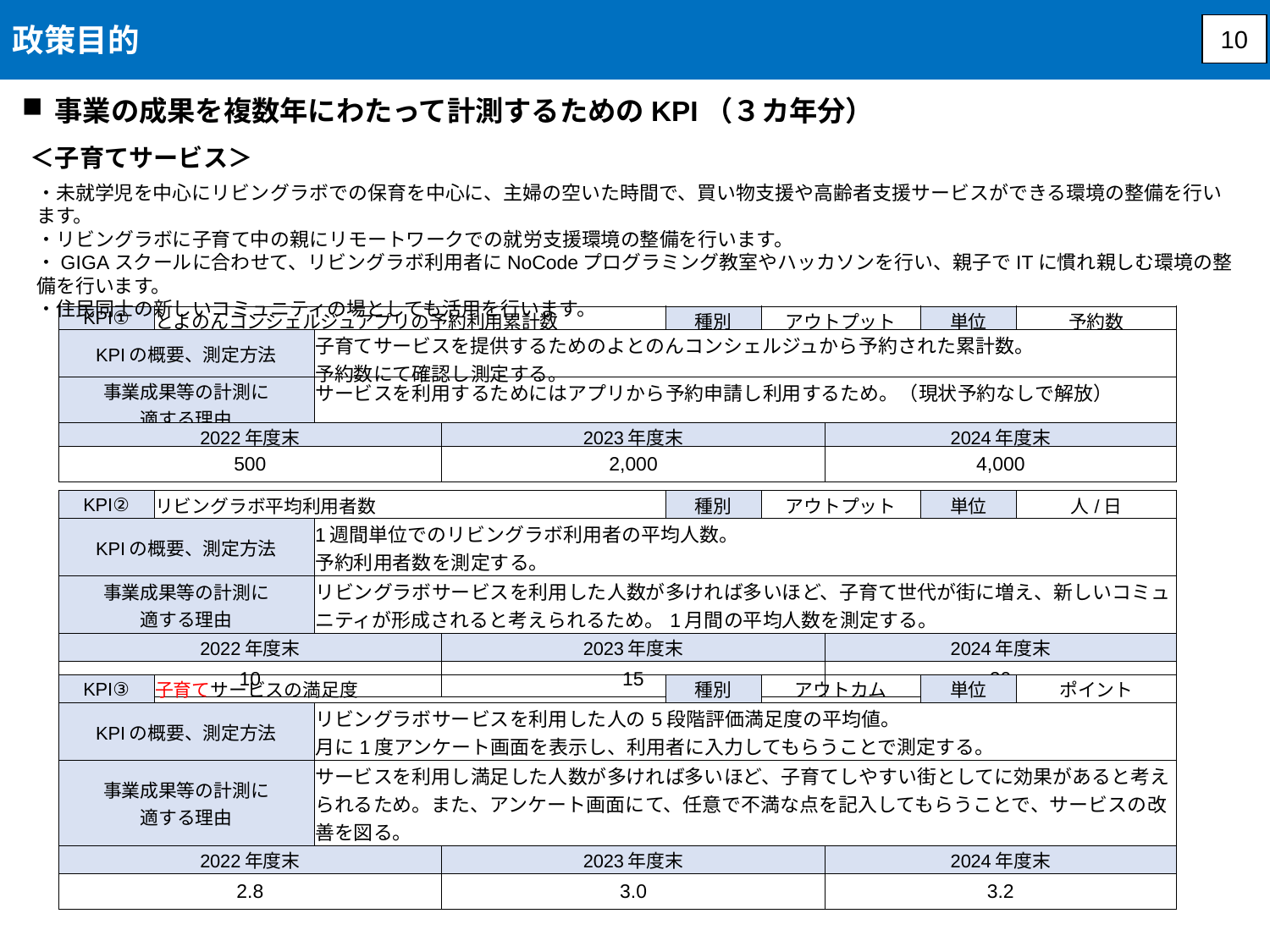

政策目的
10
事業の成果を複数年にわたって計測するためのKPI（３カ年分）
＜子育てサービス＞
・未就学児を中心にリビングラボでの保育を中心に、主婦の空いた時間で、買い物支援や高齢者支援サービスができる環境の整備を行います。
・リビングラボに子育て中の親にリモートワークでの就労支援環境の整備を行います。
・GIGAスクールに合わせて、リビングラボ利用者にNoCodeプログラミング教室やハッカソンを行い、親子でITに慣れ親しむ環境の整備を行います。
・住民同士の新しいコミュニティの場としても活用を行います。
| KPI① | とよのんコンシェルジュアプリの予約利用累計数 |  |  | 種別 | アウトプット |  | 単位 | 予約数 |
| --- | --- | --- | --- | --- | --- | --- | --- | --- |
| KPIの概要、測定方法 |  | 子育てサービスを提供するためのよとのんコンシェルジュから予約された累計数。 予約数にて確認し測定する。 |  |  |  |  |  |  |
| 事業成果等の計測に 適する理由 |  | サービスを利用するためにはアプリから予約申請し利用するため。（現状予約なしで解放） |  |  |  |  |  |  |
| 2022年度末 |  |  | 2023年度末 |  |  | 2024年度末 |  |  |
| 500 |  |  | 2,000 |  |  | 4,000 |  |  |
| KPI② | リビングラボ平均利用者数 |  |  | 種別 | アウトプット |  | 単位 | 人/日 |
| --- | --- | --- | --- | --- | --- | --- | --- | --- |
| KPIの概要、測定方法 |  | 1週間単位でのリビングラボ利用者の平均人数。 予約利用者数を測定する。 |  |  |  |  |  |  |
| 事業成果等の計測に 適する理由 |  | リビングラボサービスを利用した人数が多ければ多いほど、子育て世代が街に増え、新しいコミュニティが形成されると考えられるため。1月間の平均人数を測定する。 |  |  |  |  |  |  |
| 2022年度末 |  |  | 2023年度末 |  |  | 2024年度末 |  |  |
| 10 |  |  | 15 |  |  | 20 |  |  |
| KPI③ | 子育てサービスの満足度 |  |  | 種別 | アウトカム |  | 単位 | ポイント |
| --- | --- | --- | --- | --- | --- | --- | --- | --- |
| KPIの概要、測定方法 |  | リビングラボサービスを利用した人の5段階評価満足度の平均値。 月に1度アンケート画面を表示し、利用者に入力してもらうことで測定する。 |  |  |  |  |  |  |
| 事業成果等の計測に 適する理由 |  | サービスを利用し満足した人数が多ければ多いほど、子育てしやすい街としてに効果があると考えられるため。また、アンケート画面にて、任意で不満な点を記入してもらうことで、サービスの改善を図る。 |  |  |  |  |  |  |
| 2022年度末 |  |  | 2023年度末 |  |  | 2024年度末 |  |  |
| 2.8 |  |  | 3.0 |  |  | 3.2 |  |  |